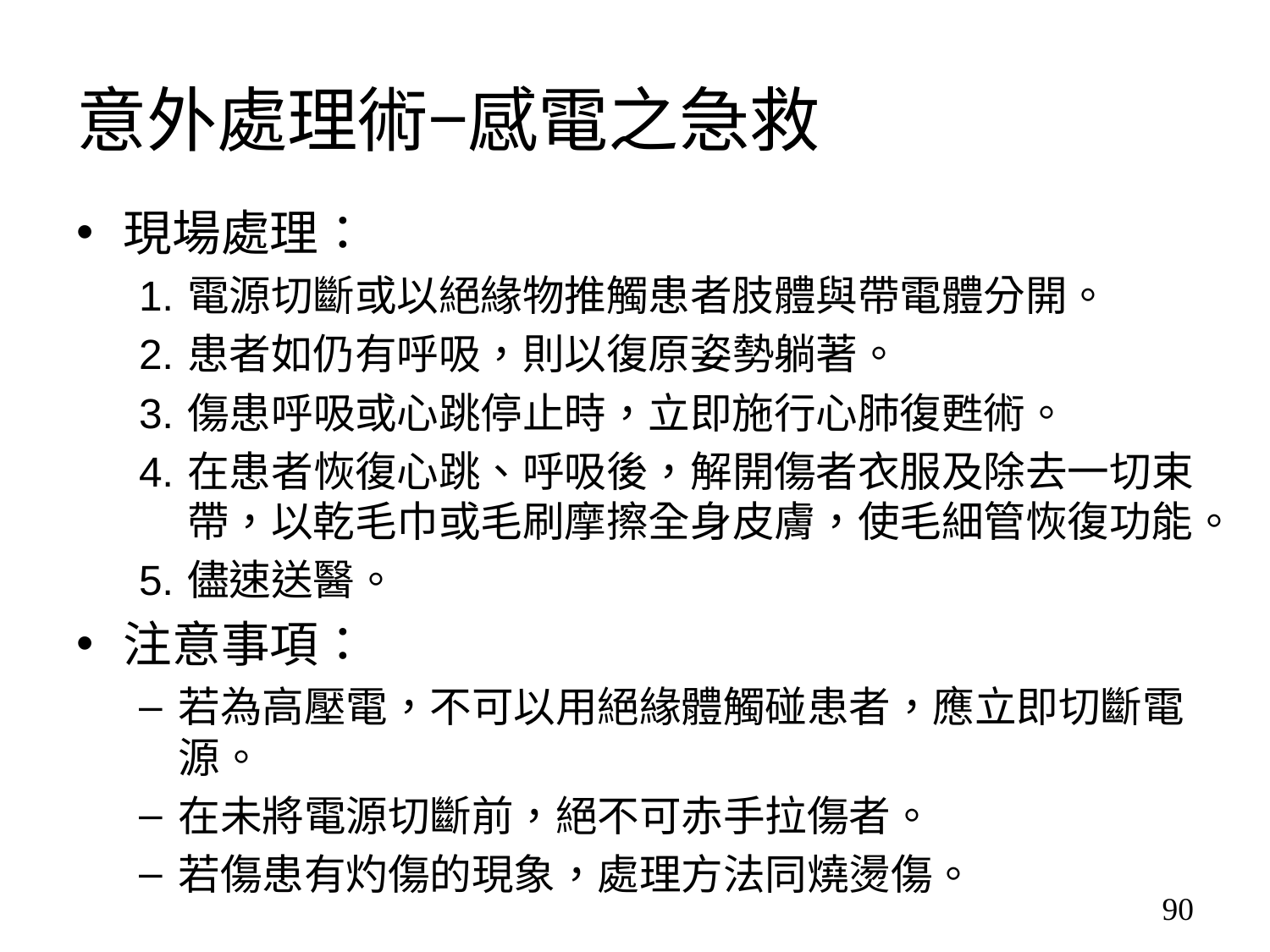

# 意外處理術−感電之急救
現場處理：
電源切斷或以絕緣物推觸患者肢體與帶電體分開。
患者如仍有呼吸，則以復原姿勢躺著。
傷患呼吸或心跳停止時，立即施行心肺復甦術。
在患者恢復心跳、呼吸後，解開傷者衣服及除去一切束帶，以乾毛巾或毛刷摩擦全身皮膚，使毛細管恢復功能。
儘速送醫。
注意事項：
若為高壓電，不可以用絕緣體觸碰患者，應立即切斷電源。
在未將電源切斷前，絕不可赤手拉傷者。
若傷患有灼傷的現象，處理方法同燒燙傷。
90